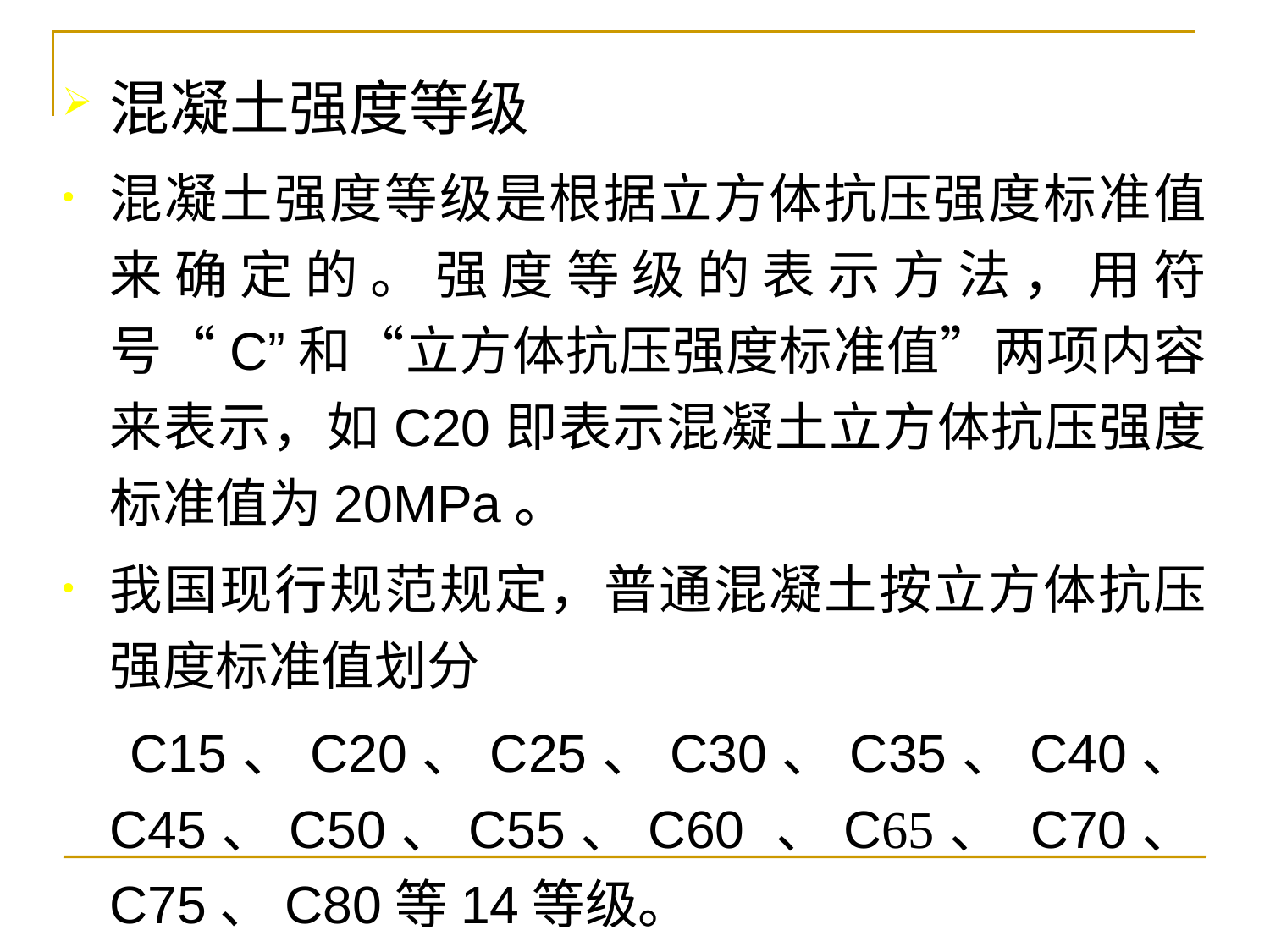

# 混凝土强度等级
混凝土强度等级是根据立方体抗压强度标准值来确定的。强度等级的表示方法，用符号“C”和“立方体抗压强度标准值”两项内容来表示，如C20即表示混凝土立方体抗压强度标准值为20MPa。
我国现行规范规定，普通混凝土按立方体抗压强度标准值划分
　C15、C20、C25、C30、C35、C40、C45、C50、C55、C60 、C65、 C70、C75、C80等14等级。